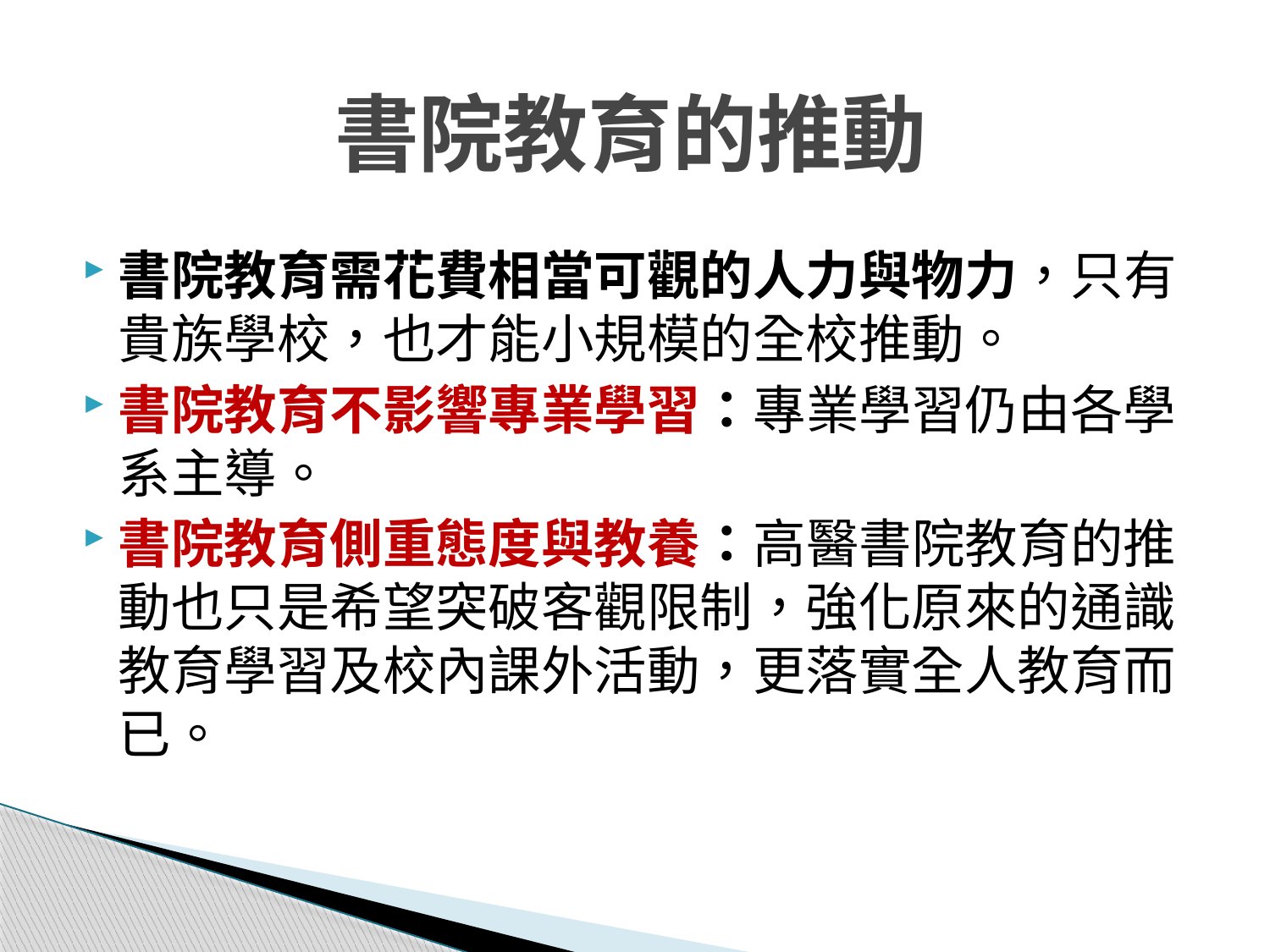

# 書院教育的推動
書院教育需花費相當可觀的人力與物力，只有貴族學校，也才能小規模的全校推動。
書院教育不影響專業學習：專業學習仍由各學系主導。
書院教育側重態度與教養：高醫書院教育的推動也只是希望突破客觀限制，強化原來的通識教育學習及校內課外活動，更落實全人教育而已。